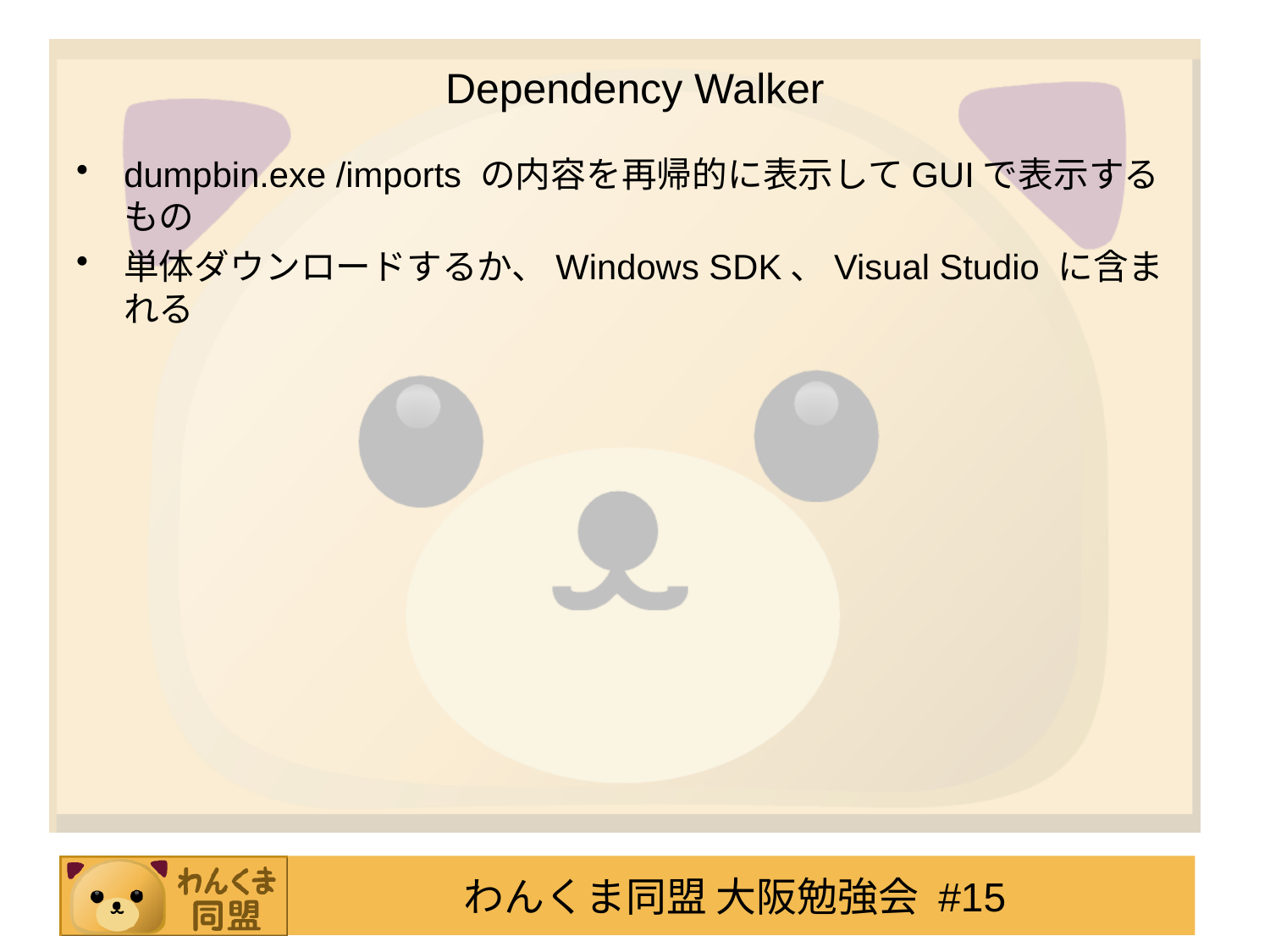

# Dependency Walker
dumpbin.exe /imports の内容を再帰的に表示してGUIで表示するもの
単体ダウンロードするか、Windows SDK、Visual Studio に含まれる